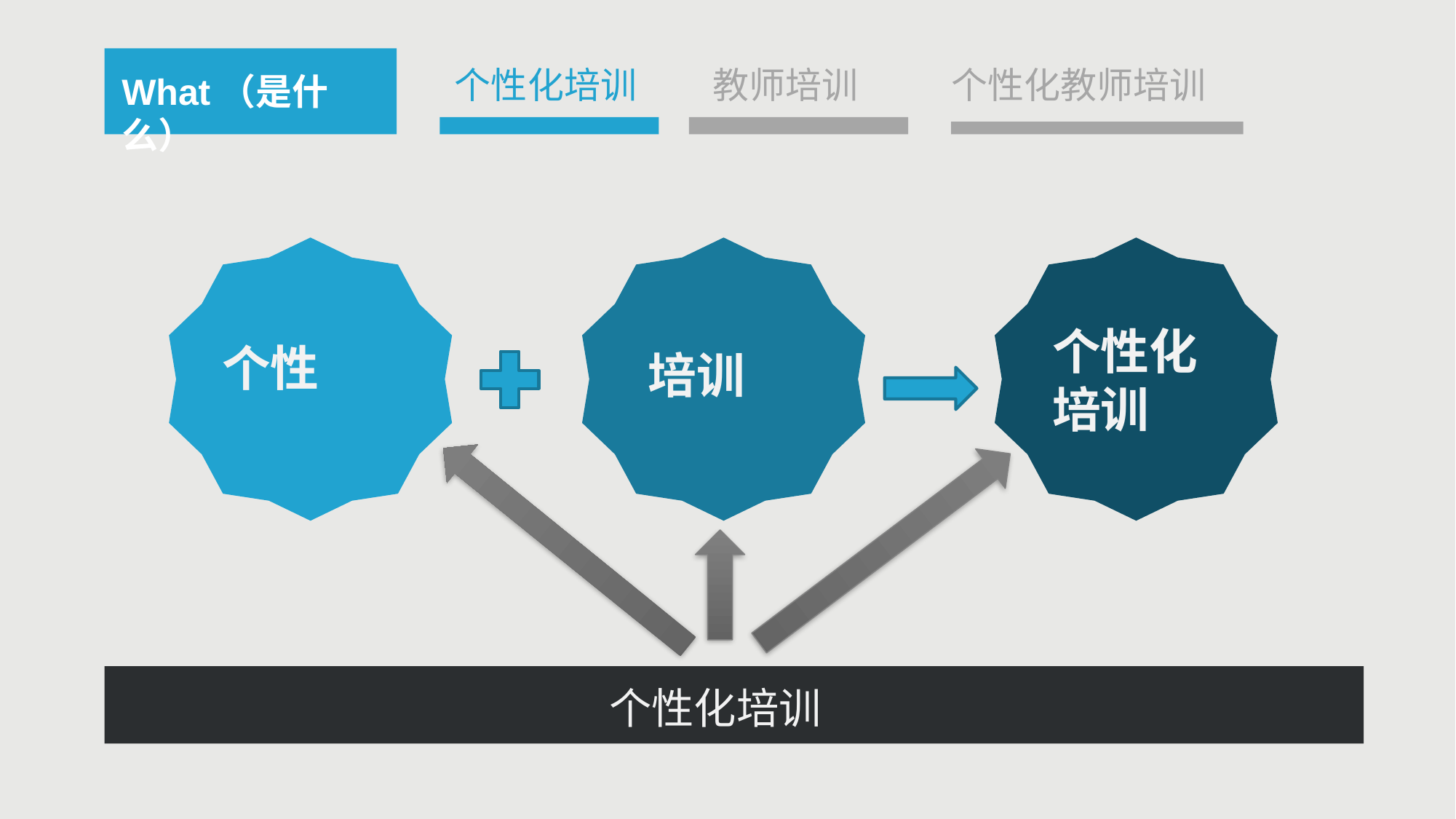

个性化培训

教师培训
个性化教师培训
What（是什么）

个性

培训

个性化培训

个性化培训